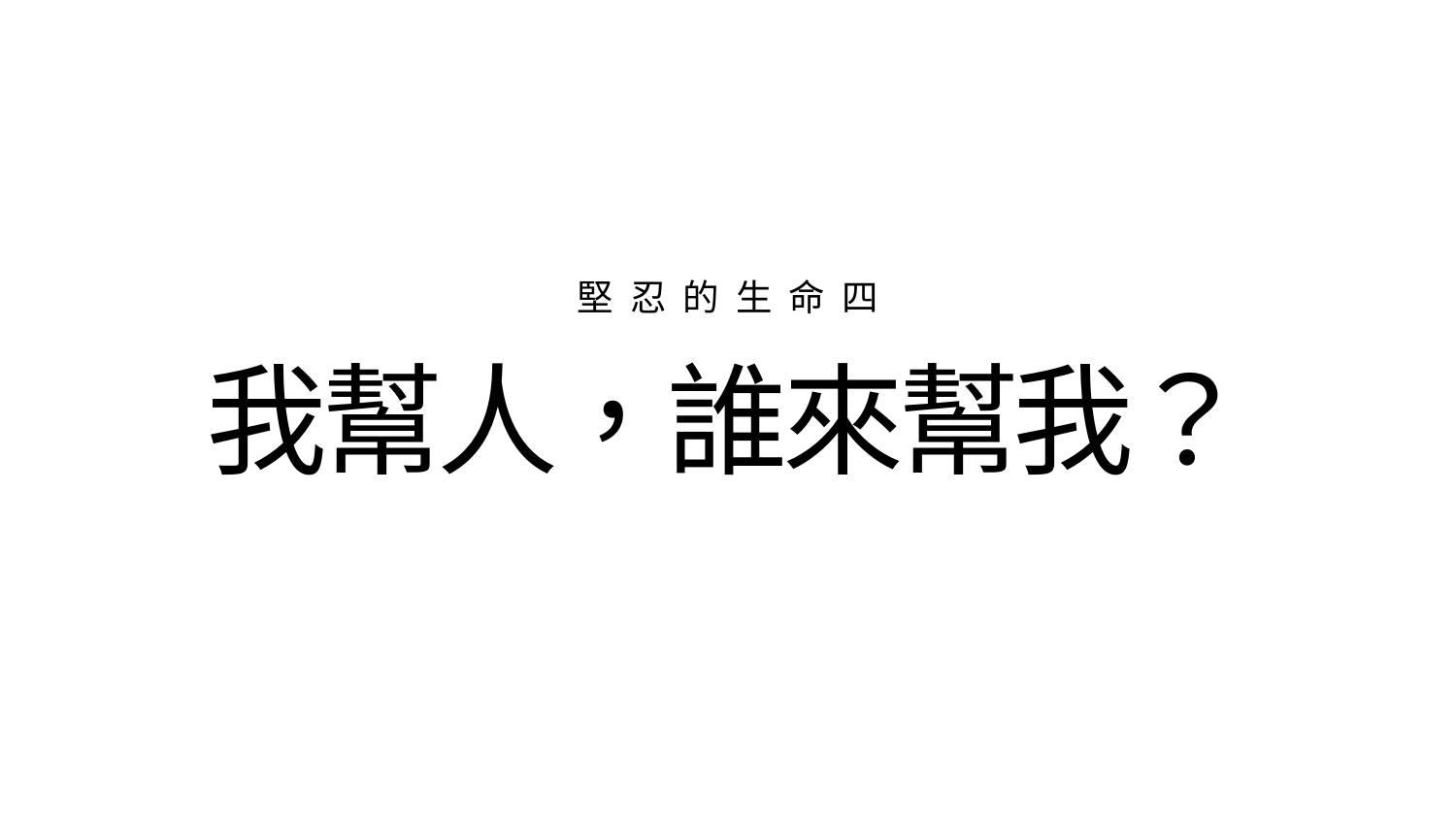

堅  忍  的  生  命  四
# 我幫人，誰來幫我？